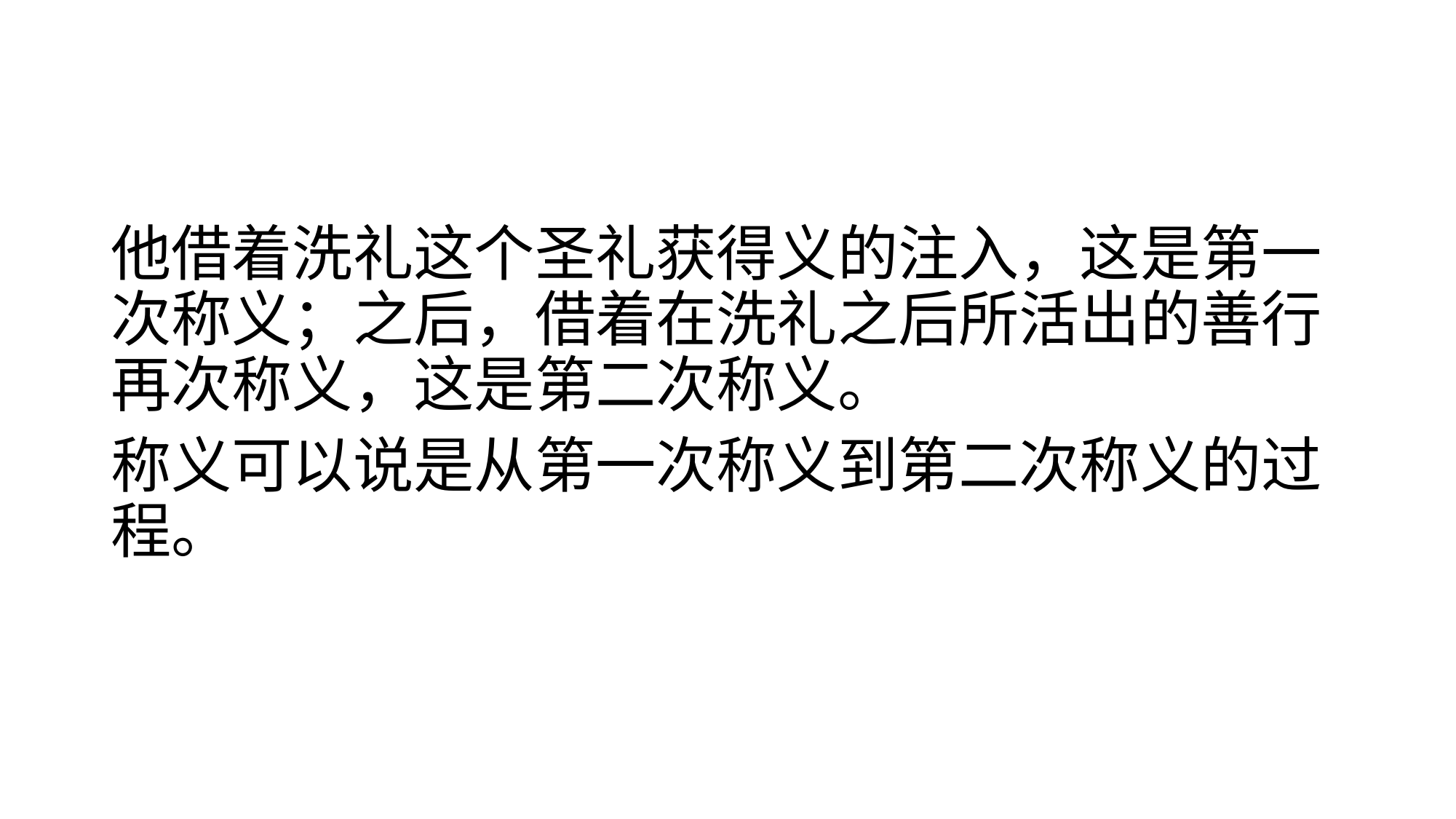

#
他借着洗礼这个圣礼获得义的注入，这是第一次称义；之后，借着在洗礼之后所活出的善行再次称义，这是第二次称义。
称义可以说是从第一次称义到第二次称义的过程。